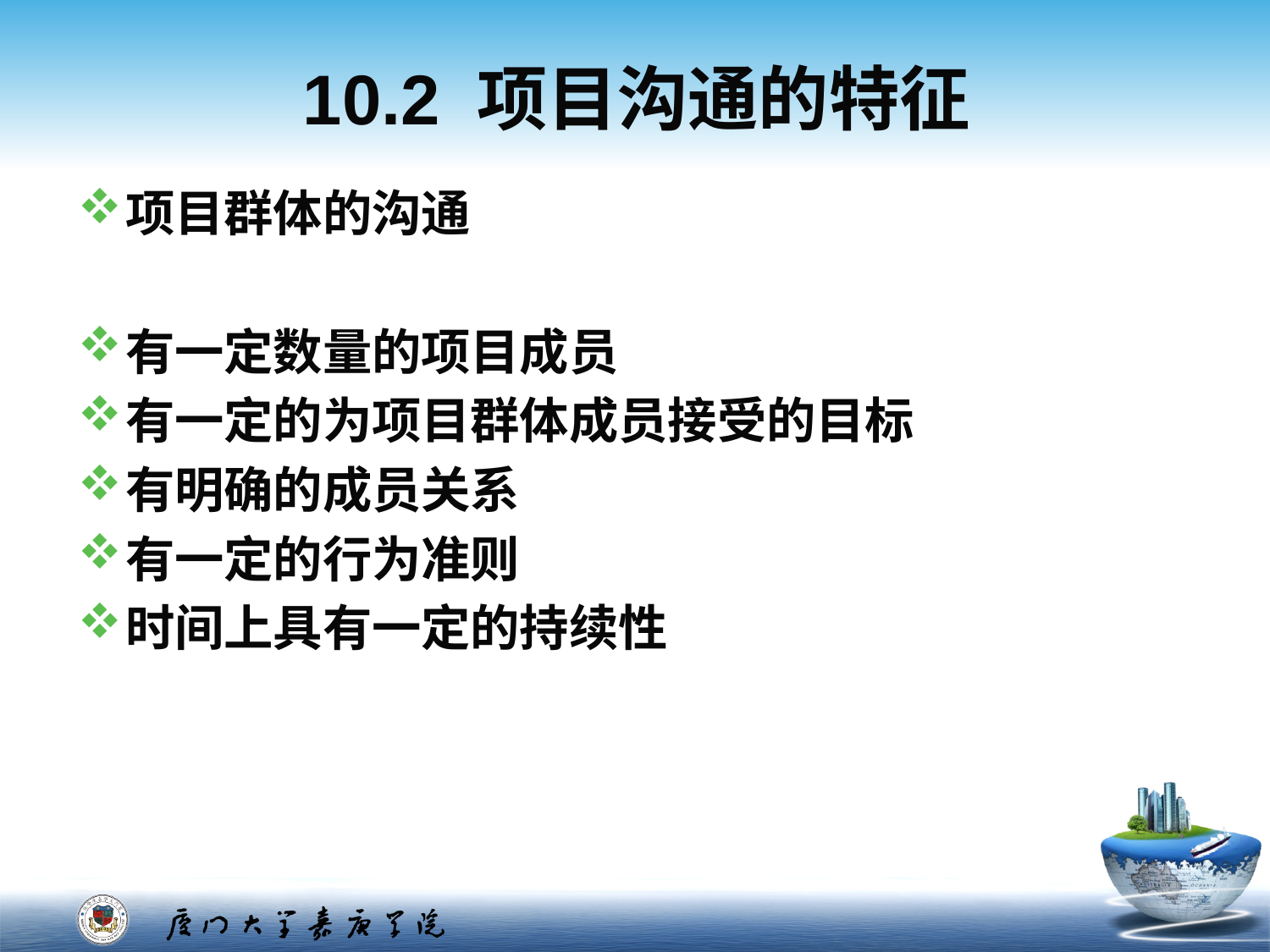

10.2 项目沟通的特征
项目群体的沟通

有一定数量的项目成员
有一定的为项目群体成员接受的目标
有明确的成员关系
有一定的行为准则
时间上具有一定的持续性